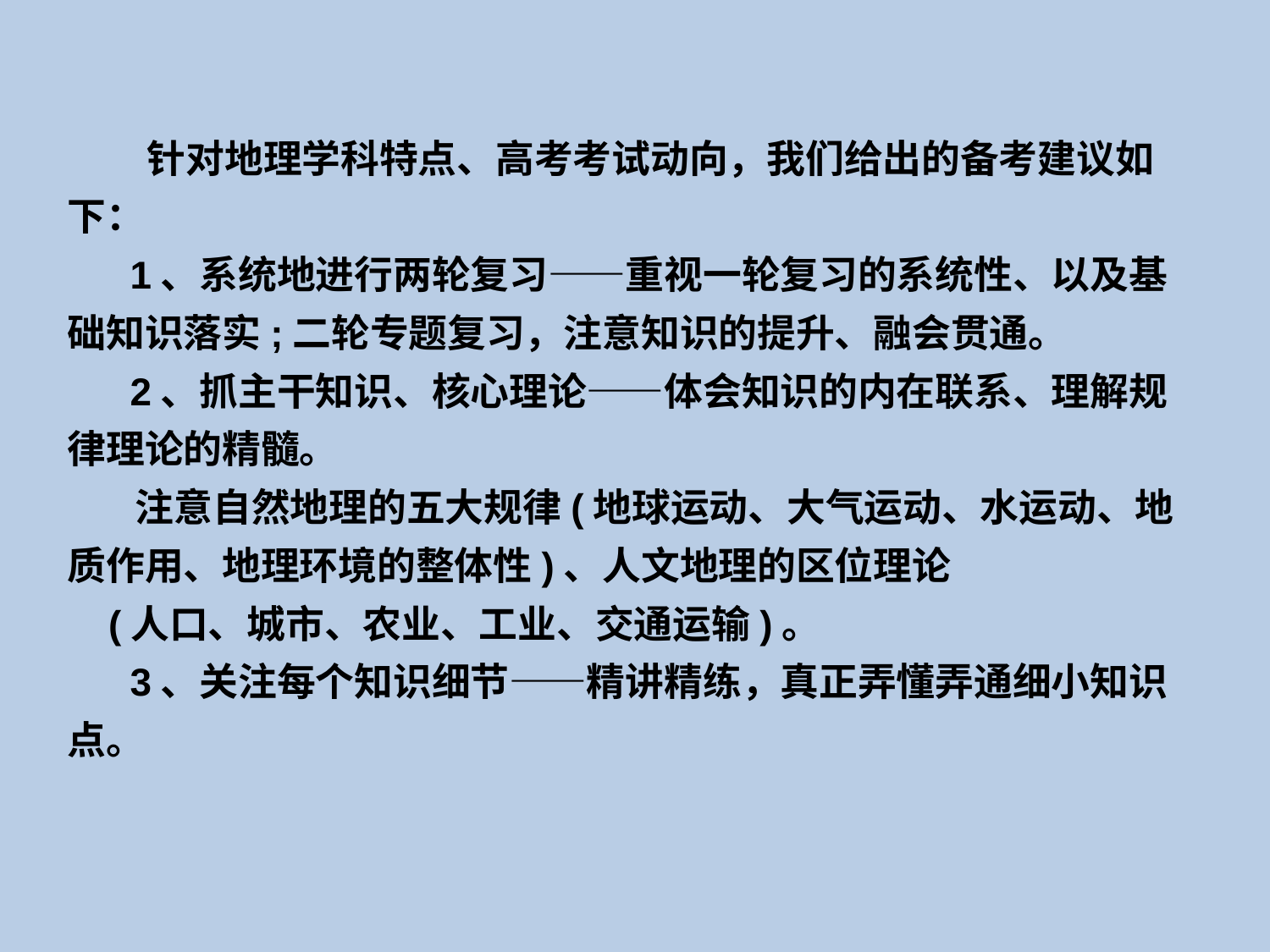

针对地理学科特点、高考考试动向，我们给出的备考建议如下：
  1、系统地进行两轮复习——重视一轮复习的系统性、以及基础知识落实;二轮专题复习，注意知识的提升、融会贯通。
  2、抓主干知识、核心理论——体会知识的内在联系、理解规律理论的精髓。
  注意自然地理的五大规律(地球运动、大气运动、水运动、地质作用、地理环境的整体性)、人文地理的区位理论
(人口、城市、农业、工业、交通运输)。
  3、关注每个知识细节——精讲精练，真正弄懂弄通细小知识点。